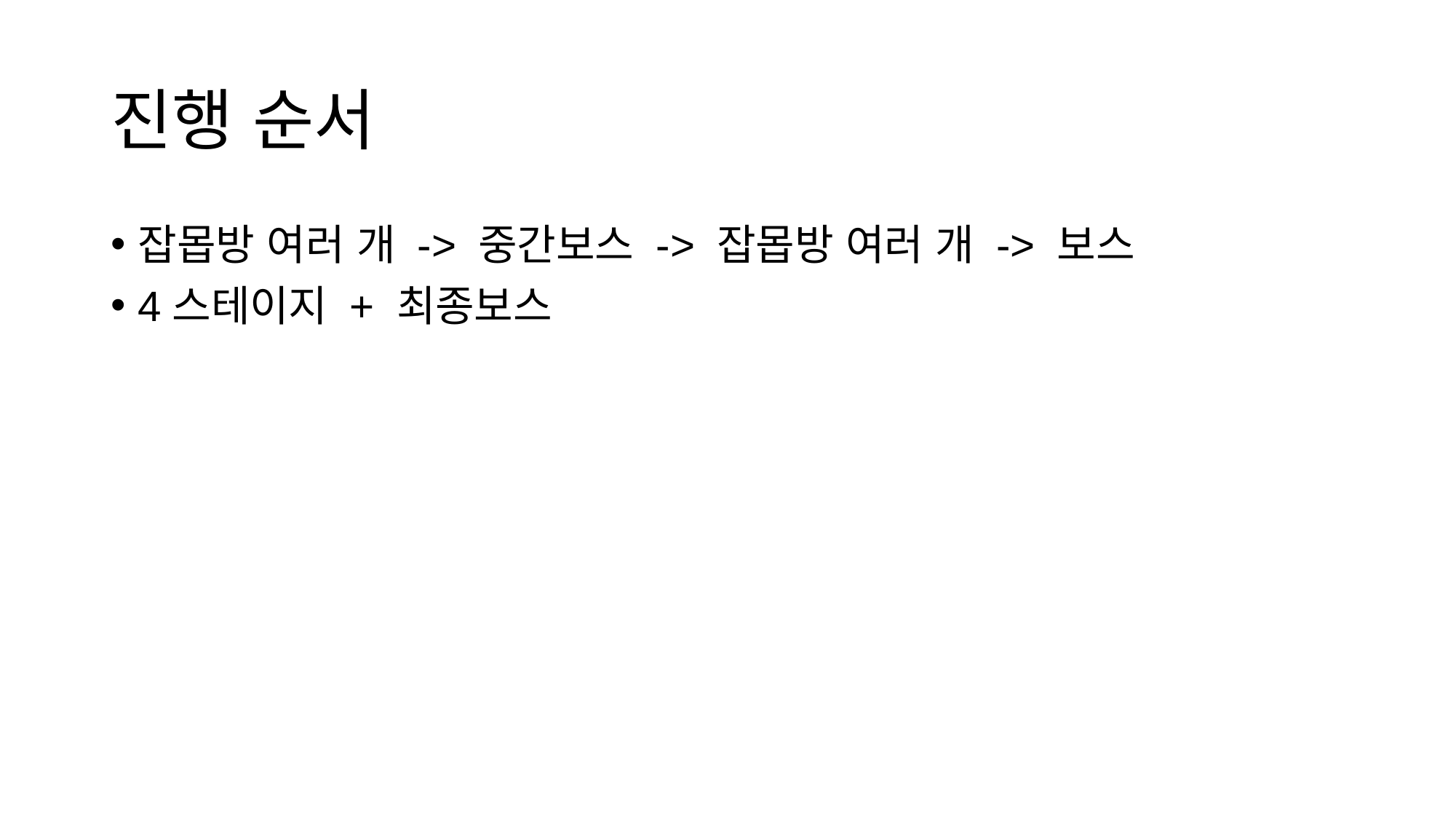

# 진행 순서
잡몹방 여러 개 -> 중간보스 -> 잡몹방 여러 개 -> 보스
4스테이지 + 최종보스